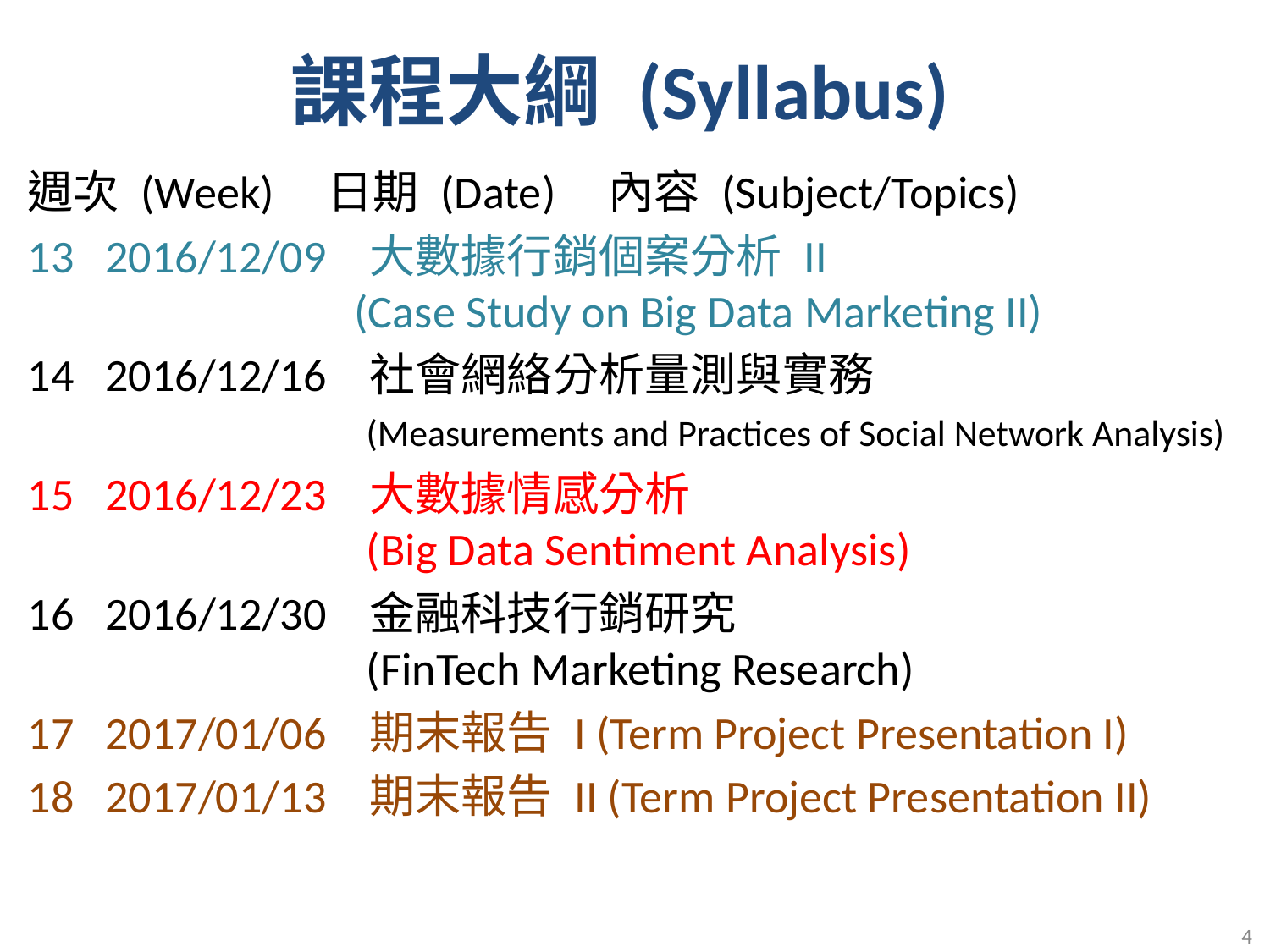

課程大綱 (Syllabus)
週次 (Week)    日期 (Date)    內容 (Subject/Topics)
13   2016/12/09   大數據行銷個案分析 II
                           (Case Study on Big Data Marketing II)
14   2016/12/16   社會網絡分析量測與實務
                           (Measurements and Practices of Social Network Analysis)
15   2016/12/23   大數據情感分析
                           (Big Data Sentiment Analysis)
16   2016/12/30   金融科技行銷研究
                           (FinTech Marketing Research)
17   2017/01/06   期末報告 I (Term Project Presentation I)
18   2017/01/13   期末報告 II (Term Project Presentation II)

4